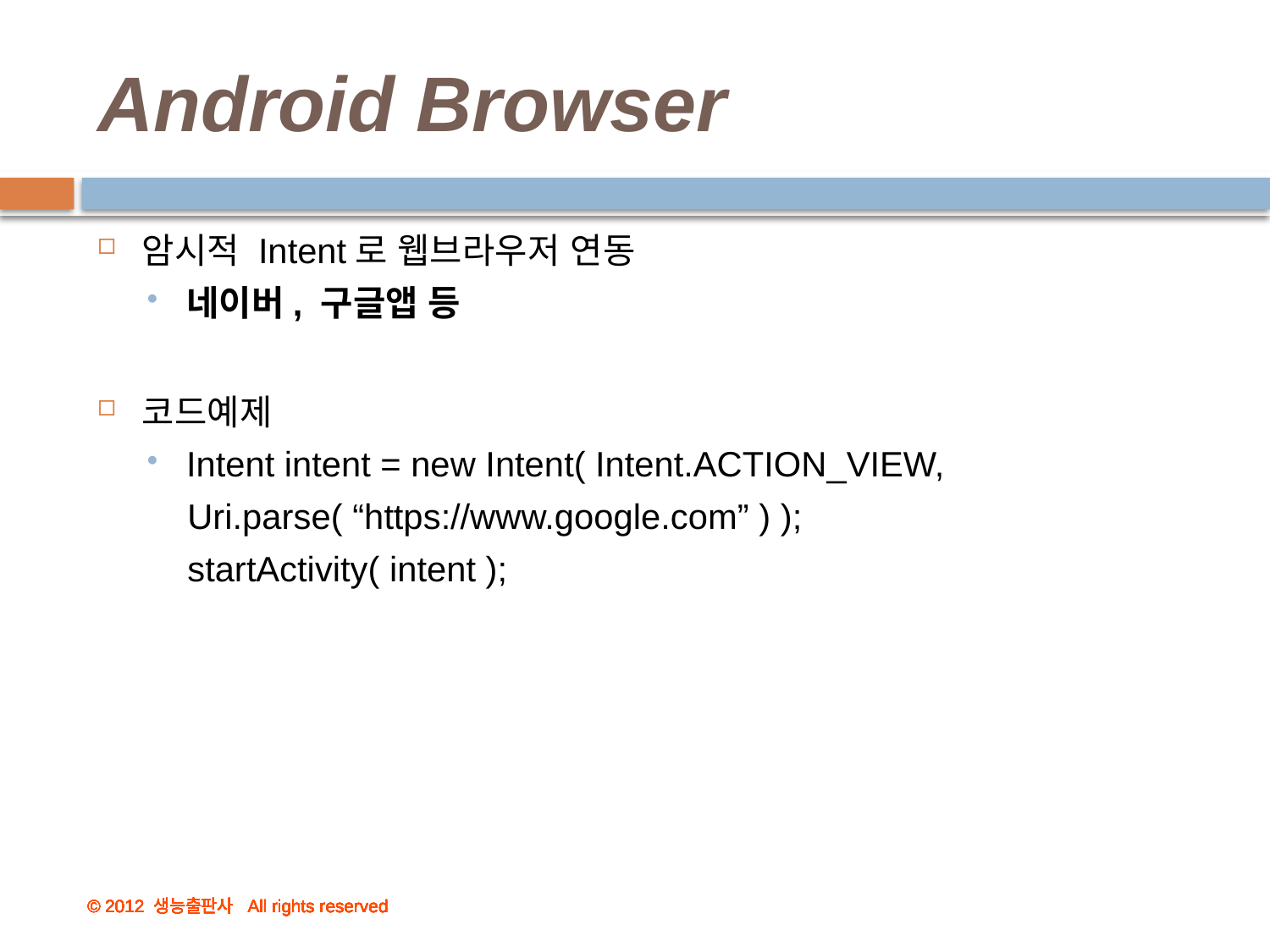

# Android Browser
암시적 Intent로 웹브라우저 연동
네이버, 구글앱 등

코드예제
Intent intent = new Intent( Intent.ACTION_VIEW,
    Uri.parse( “https://www.google.com” ) );
    startActivity( intent );